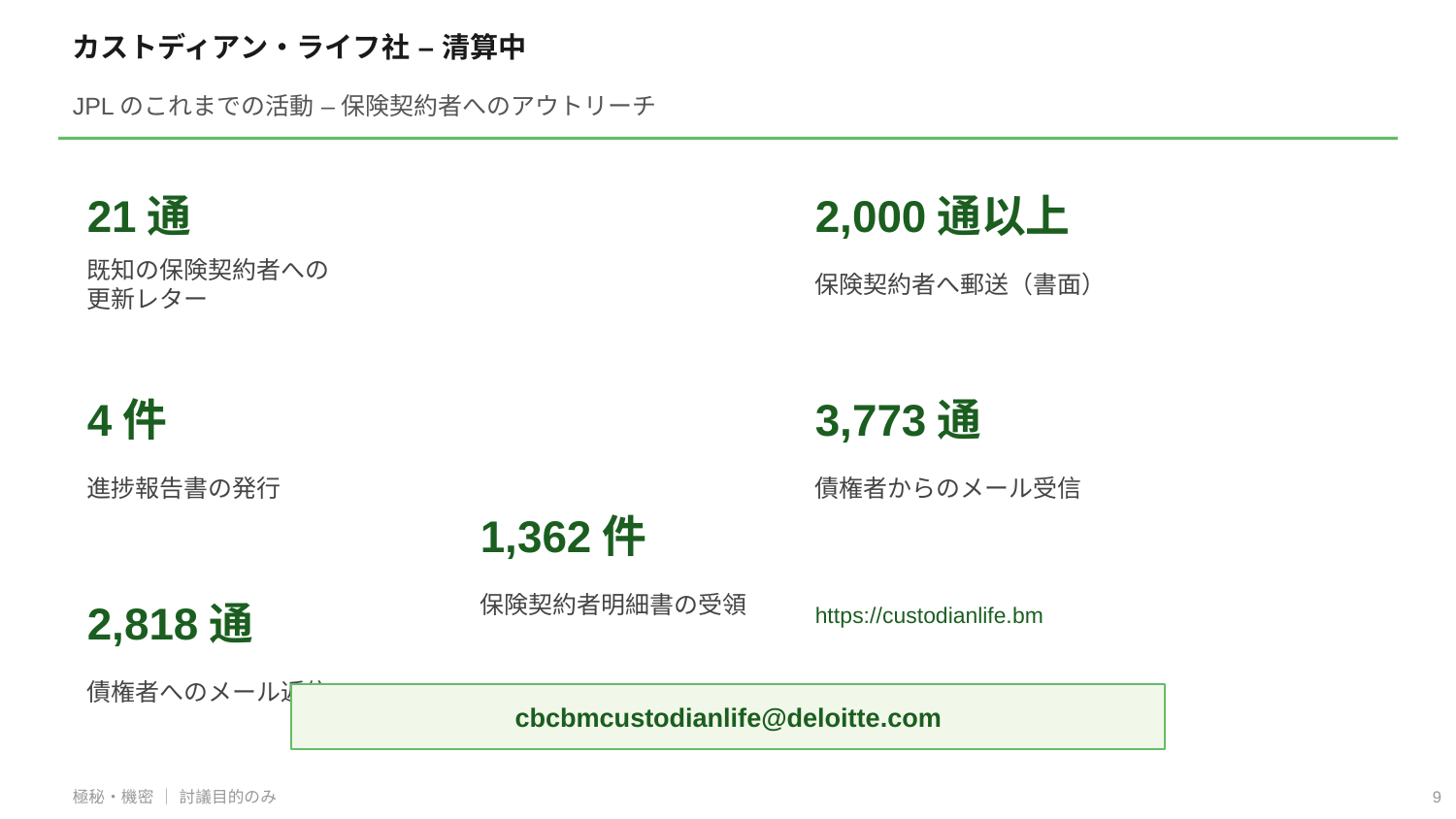

カストディアン・ライフ社 – 清算中
JPLのこれまでの活動 – 保険契約者へのアウトリーチ

21通
2,000通以上
既知の保険契約者への
更新レター
保険契約者へ郵送（書面）
4件
3,773通
進捗報告書の発行
債権者からのメール受信
1,362件
保険契約者明細書の受領
2,818通
https://custodianlife.bm
債権者へのメール返信

cbcbmcustodianlife@deloitte.com
極秘・機密 ｜ 討議目的のみ
9